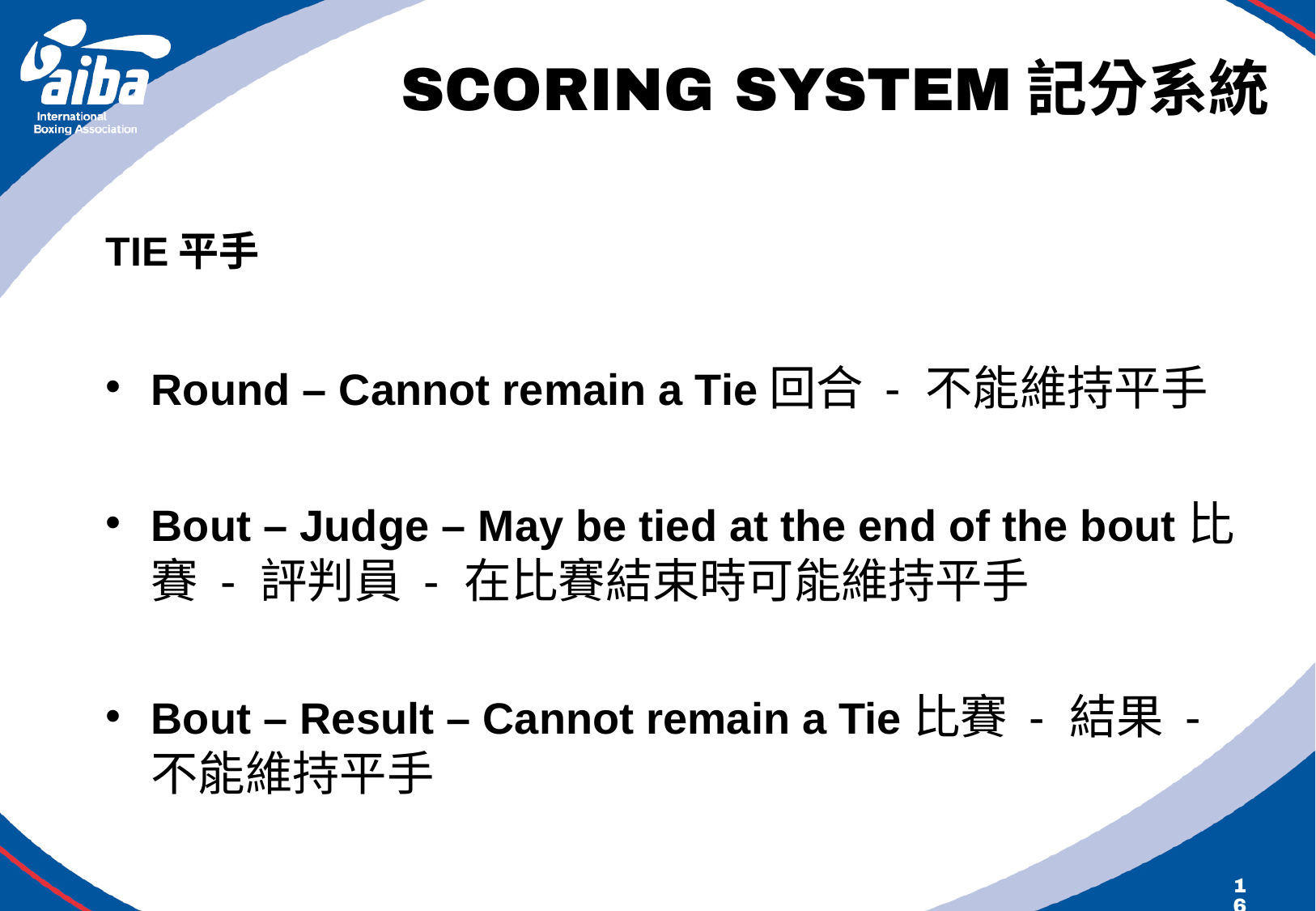

# SCORING SYSTEM記分系統

TIE平手

Round – Cannot remain a Tie回合 - 不能維持平手

Bout – Judge – May be tied at the end of the bout比賽 - 評判員 - 在比賽結束時可能維持平手

Bout – Result – Cannot remain a Tie比賽 - 結果 - 不能維持平手

166